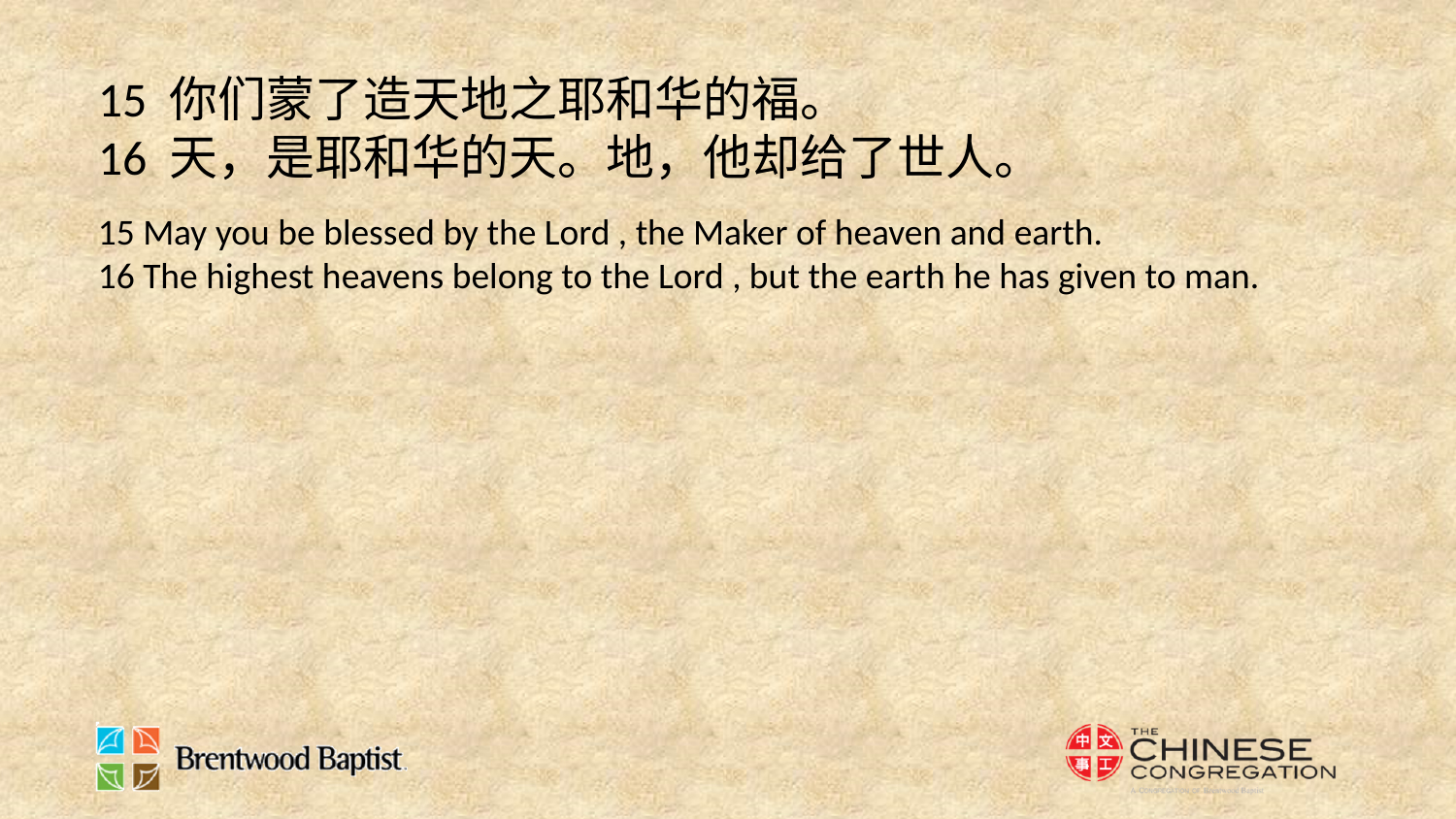

15 你们蒙了造天地之耶和华的福。
16 天，是耶和华的天。地，他却给了世人。

15 May you be blessed by the Lord , the Maker of heaven and earth.
16 The highest heavens belong to the Lord , but the earth he has given to man.